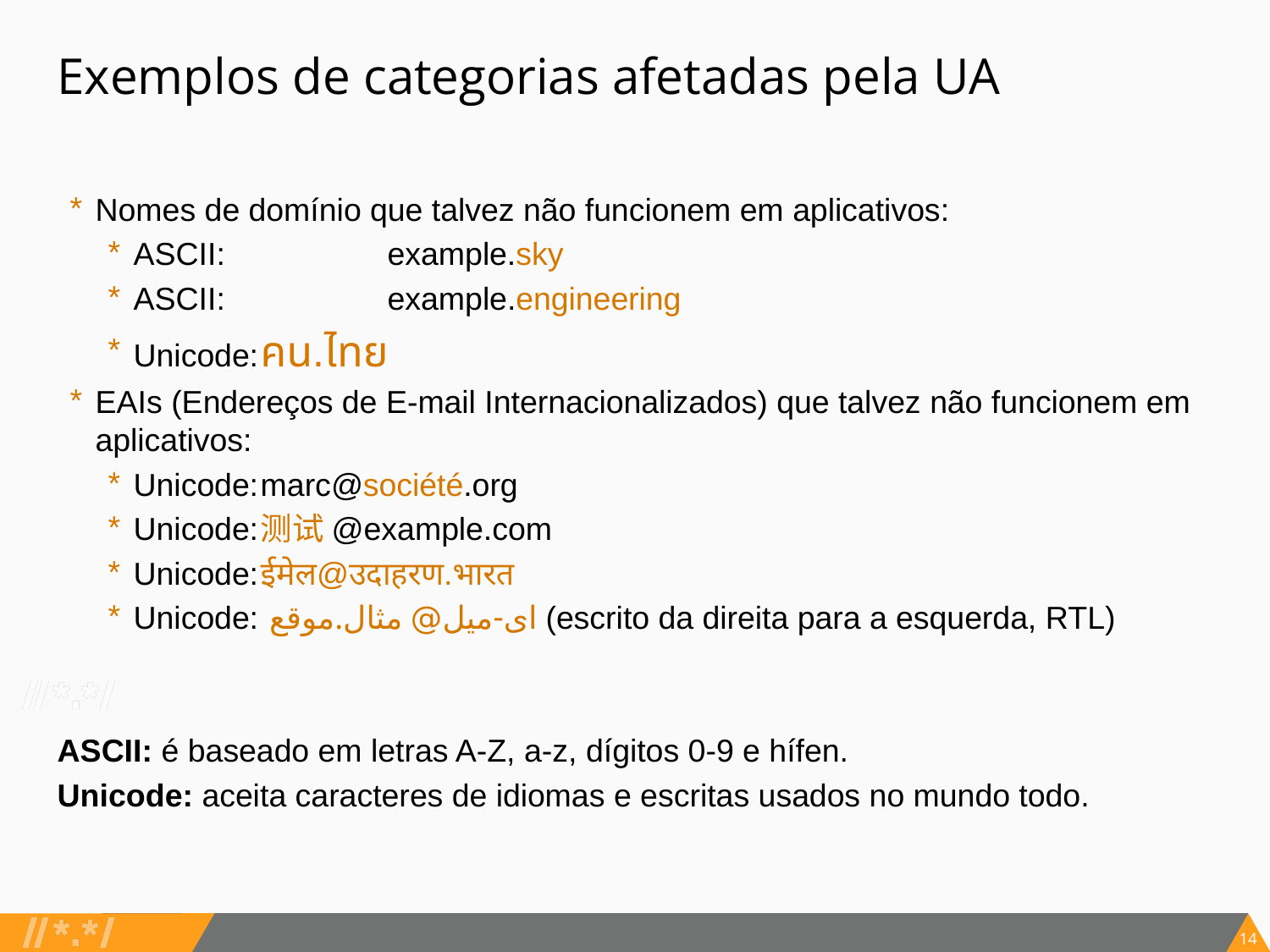

# Exemplos de categorias afetadas pela UA
Nomes de domínio que talvez não funcionem em aplicativos:
ASCII: 		example.sky
ASCII:		example.engineering
Unicode:	คน.ไทย
EAIs (Endereços de E-mail Internacionalizados) que talvez não funcionem em aplicativos:
Unicode:	marc@société.org
Unicode:	测试@example.com
Unicode:	ईमेल@उदाहरण.भारत
Unicode:	 ای-میل@ مثال.موقع (escrito da direita para a esquerda, RTL)

ASCII: é baseado em letras A-Z, a-z, dígitos 0-9 e hífen.
Unicode: aceita caracteres de idiomas e escritas usados no mundo todo.